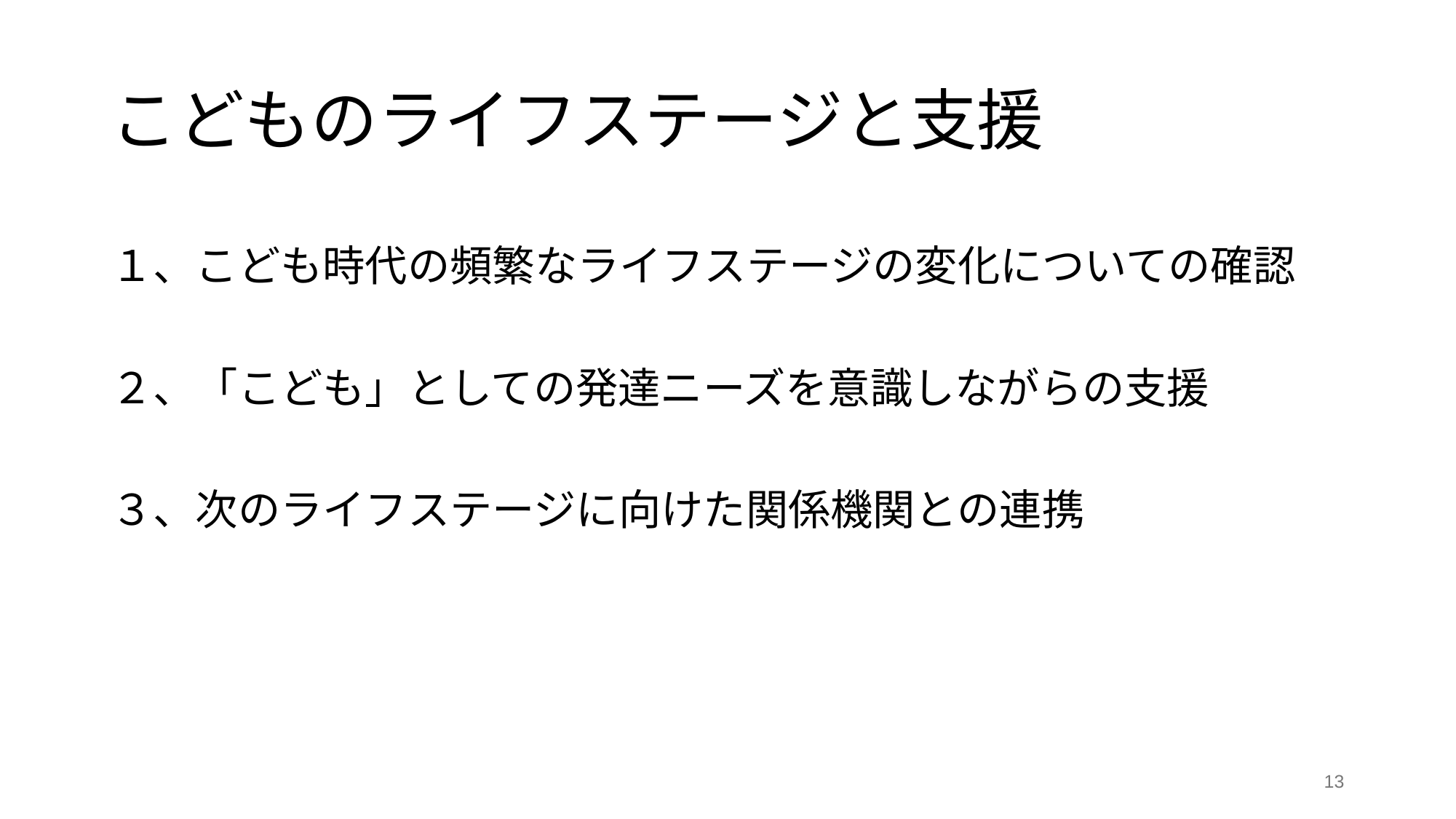

# こどものライフステージと支援
１、こども時代の頻繁なライフステージの変化についての確認

２、「こども」としての発達ニーズを意識しながらの支援

３、次のライフステージに向けた関係機関との連携
13